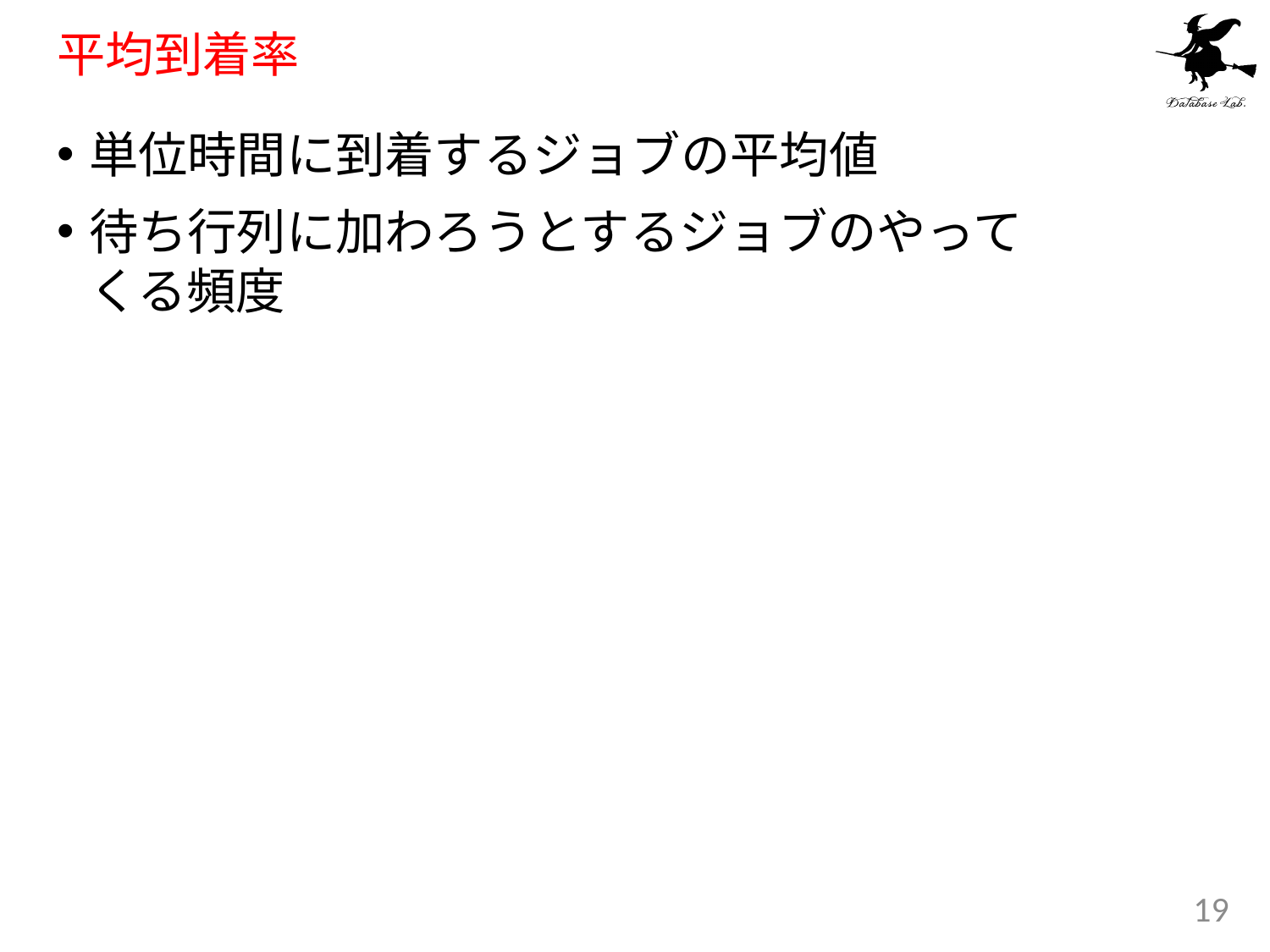

# 平均到着率
単位時間に到着するジョブの平均値
待ち行列に加わろうとするジョブのやってくる頻度

19